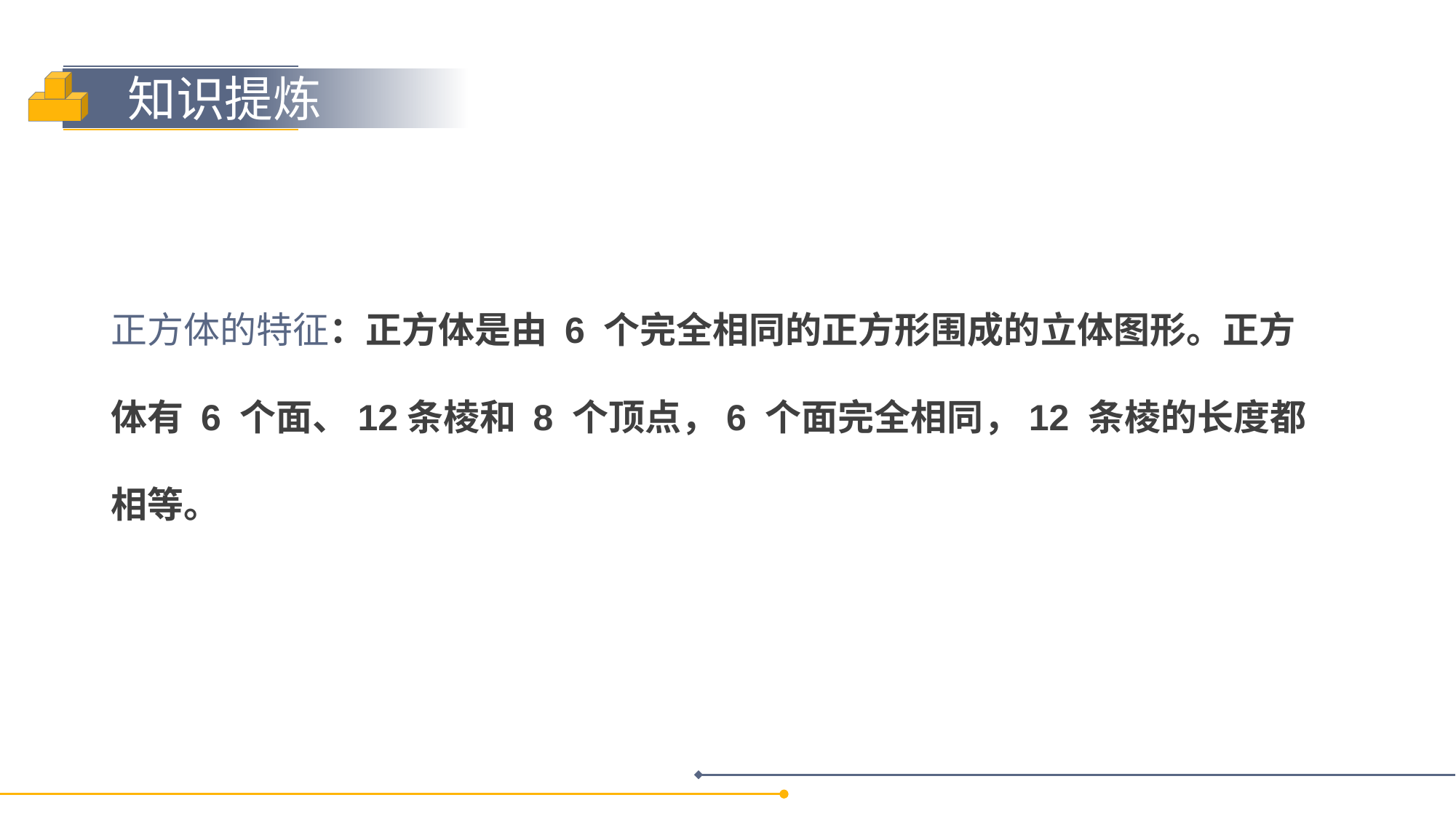

知识提炼
正方体的特征：正方体是由 6 个完全相同的正方形围成的立体图形。正方体有 6 个面、12条棱和 8 个顶点，6 个面完全相同，12 条棱的长度都相等。